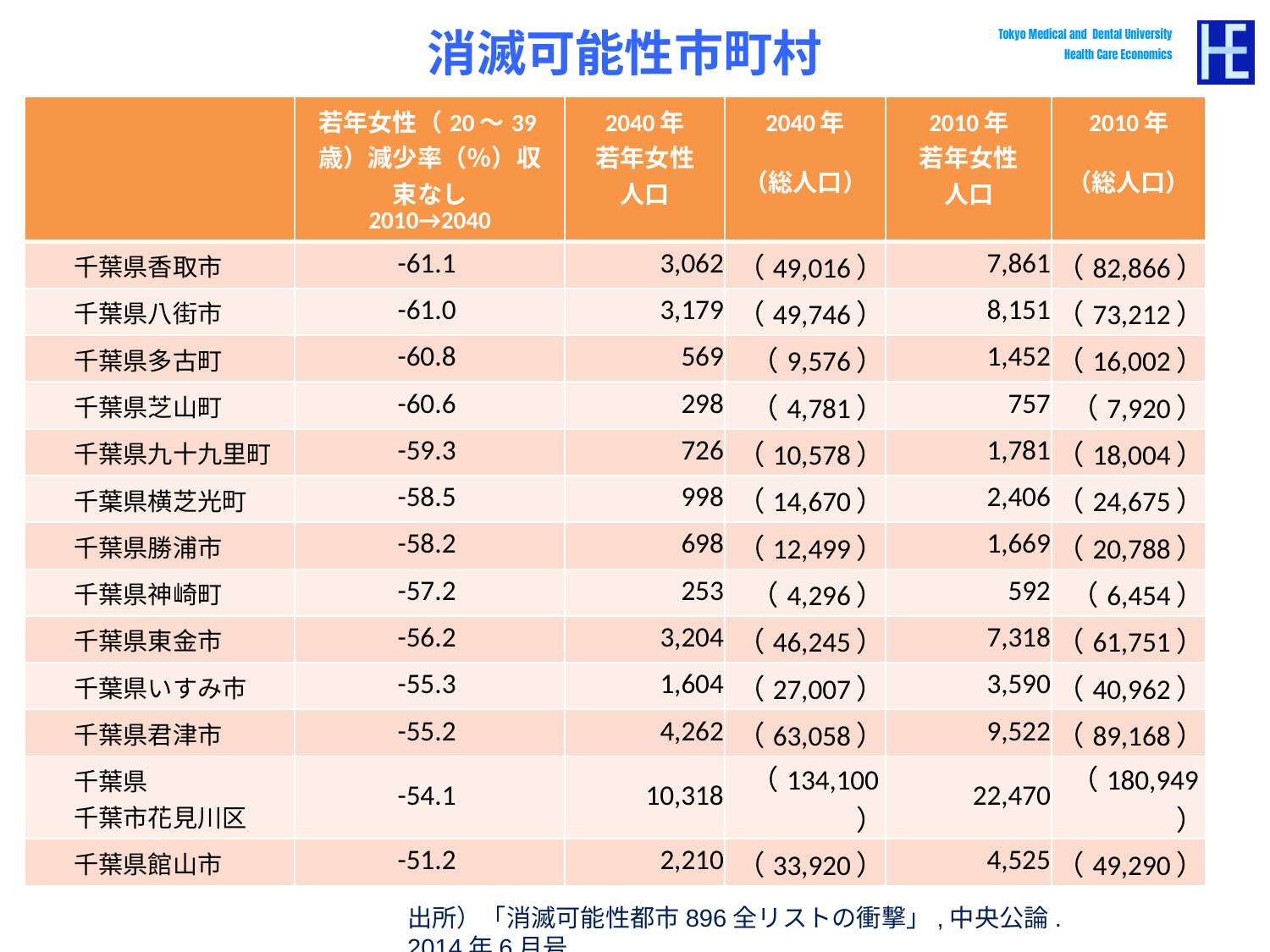

消滅可能性市町村
|  | 若年女性（20～39歳）減少率（％）収束なし 2010→2040 | 2040年 若年女性 人口 | 2040年 （総人口） | 2010年 若年女性 人口 | 2010年 （総人口） |
| --- | --- | --- | --- | --- | --- |
| 千葉県香取市 | -61.1 | 3,062 | （49,016） | 7,861 | （82,866） |
| 千葉県八街市 | -61.0 | 3,179 | （49,746） | 8,151 | （73,212） |
| 千葉県多古町 | -60.8 | 569 | （9,576） | 1,452 | （16,002） |
| 千葉県芝山町 | -60.6 | 298 | （4,781） | 757 | （7,920） |
| 千葉県九十九里町 | -59.3 | 726 | （10,578） | 1,781 | （18,004） |
| 千葉県横芝光町 | -58.5 | 998 | （14,670） | 2,406 | （24,675） |
| 千葉県勝浦市 | -58.2 | 698 | （12,499） | 1,669 | （20,788） |
| 千葉県神崎町 | -57.2 | 253 | （4,296） | 592 | （6,454） |
| 千葉県東金市 | -56.2 | 3,204 | （46,245） | 7,318 | （61,751） |
| 千葉県いすみ市 | -55.3 | 1,604 | （27,007） | 3,590 | （40,962） |
| 千葉県君津市 | -55.2 | 4,262 | （63,058） | 9,522 | （89,168） |
| 千葉県 千葉市花見川区 | -54.1 | 10,318 | （134,100） | 22,470 | （180,949） |
| 千葉県館山市 | -51.2 | 2,210 | （33,920） | 4,525 | （49,290） |
出所）「消滅可能性都市896全リストの衝撃」,中央公論.　2014年6月号.